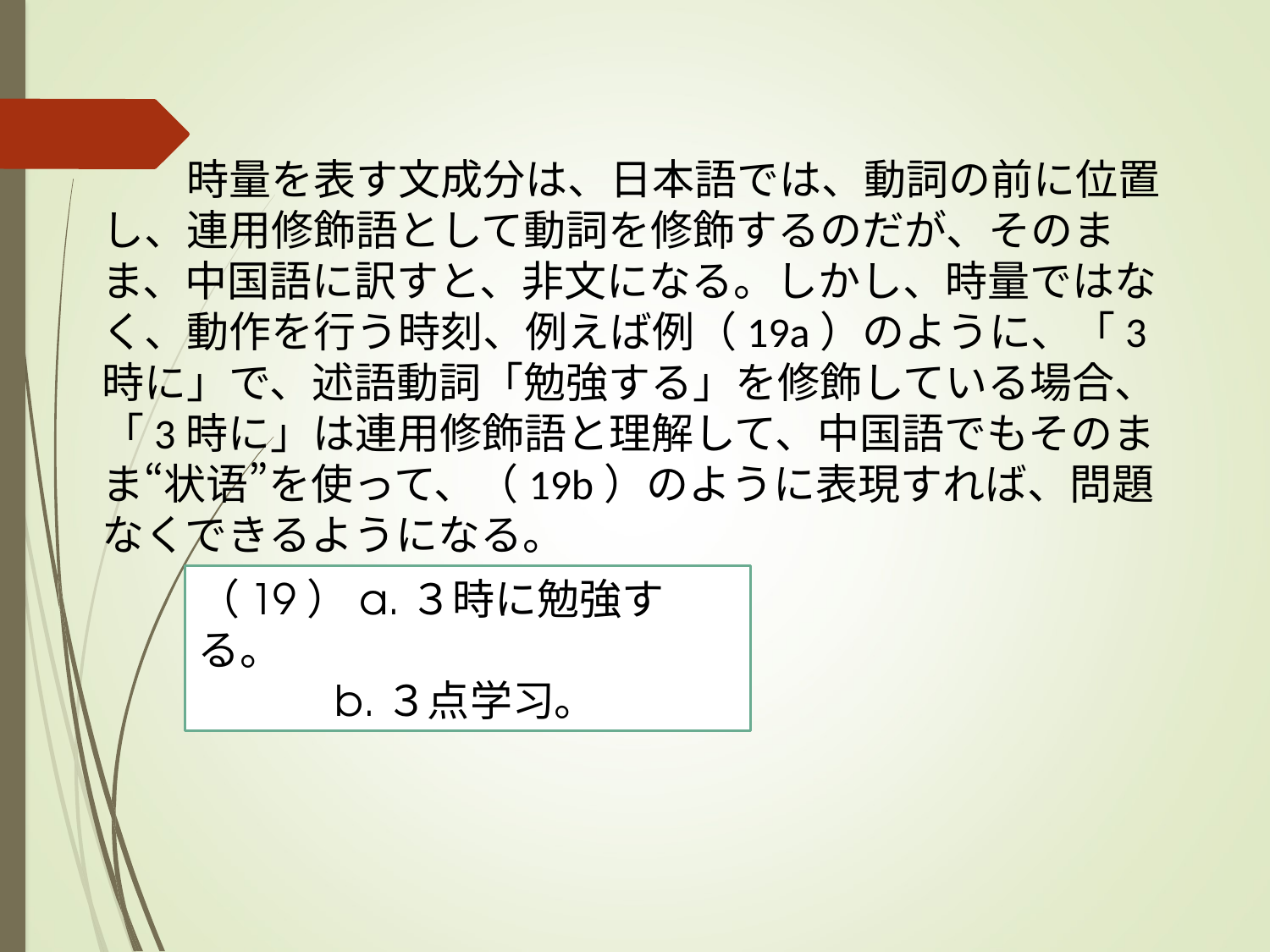

時量を表す文成分は、日本語では、動詞の前に位置し、連用修飾語として動詞を修飾するのだが、そのまま、中国語に訳すと、非文になる。しかし、時量ではなく、動作を行う時刻、例えば例（19a）のように、「3時に」で、述語動詞「勉強する」を修飾している場合、「3時に」は連用修飾語と理解して、中国語でもそのまま“状语”を使って、（19b）のように表現すれば、問題なくできるようになる。
（19）a.３時に勉強する。
　　　b.３点学习。